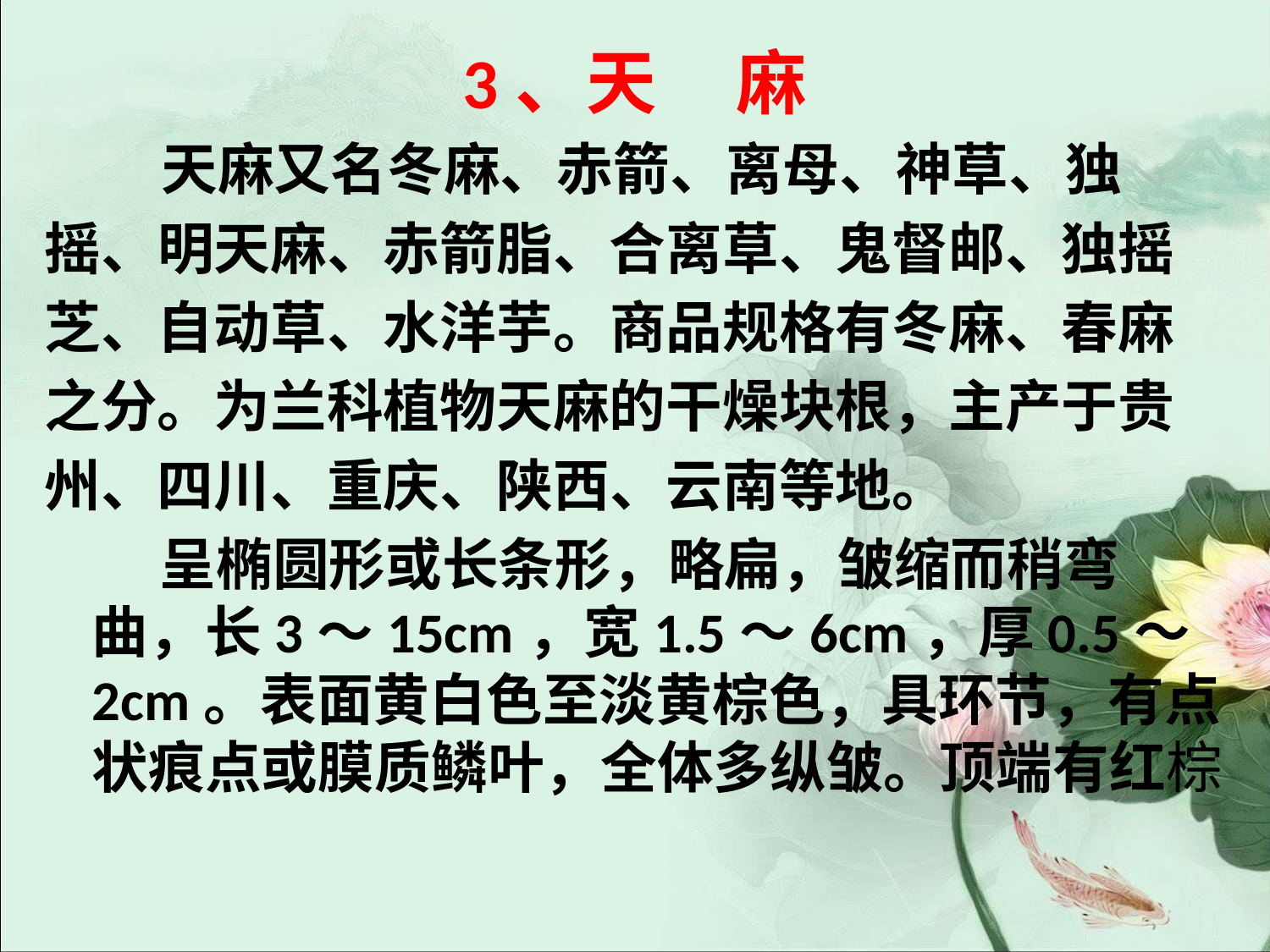

#
3、天     麻
        天麻又名冬麻、赤箭、离母、神草、独
摇、明天麻、赤箭脂、合离草、鬼督邮、独摇
芝、自动草、水洋芋。商品规格有冬麻、春麻
之分。为兰科植物天麻的干燥块根，主产于贵
州、四川、重庆、陕西、云南等地。
        呈椭圆形或长条形，略扁，皱缩而稍弯曲，长3～15cm，宽1.5～6cm，厚0.5～2cm。表面黄白色至淡黄棕色，具环节，有点状痕点或膜质鳞叶，全体多纵皱。顶端有红棕